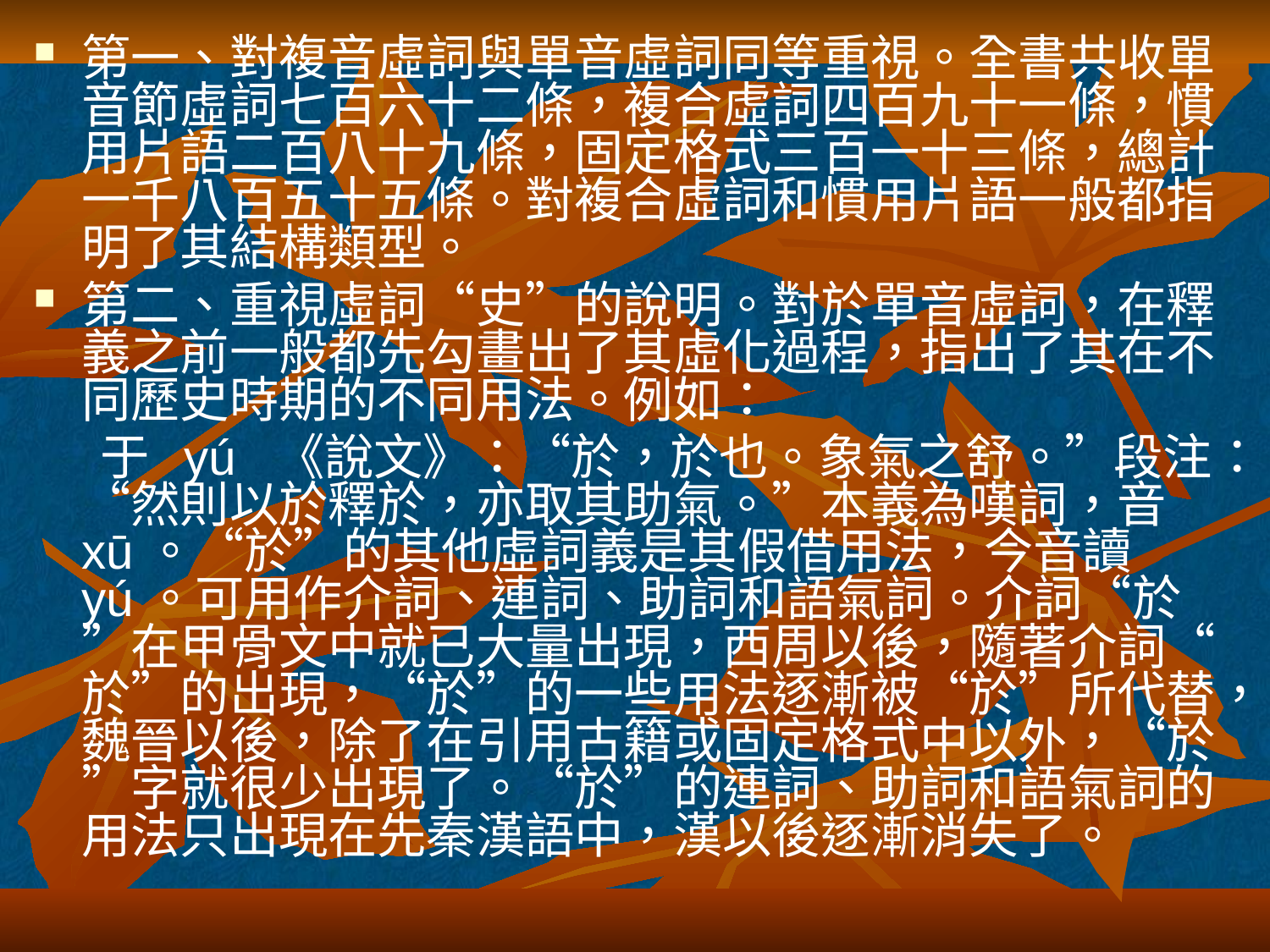

第一、對複音虛詞與單音虛詞同等重視。全書共收單音節虛詞七百六十二條，複合虛詞四百九十一條，慣用片語二百八十九條，固定格式三百一十三條，總計一千八百五十五條。對複合虛詞和慣用片語一般都指明了其結構類型。
第二、重視虛詞“史”的說明。對於單音虛詞，在釋義之前一般都先勾畫出了其虛化過程，指出了其在不同歷史時期的不同用法。例如：
     于  yú  《說文》：“於，於也。象氣之舒。”段注：“然則以於釋於，亦取其助氣。”本義為嘆詞，音xū。“於”的其他虛詞義是其假借用法，今音讀yú。可用作介詞、連詞、助詞和語氣詞。介詞“於”在甲骨文中就已大量出現，西周以後，隨著介詞“於”的出現，“於”的一些用法逐漸被“於”所代替，魏晉以後，除了在引用古籍或固定格式中以外，“於”字就很少出現了。“於”的連詞、助詞和語氣詞的用法只出現在先秦漢語中，漢以後逐漸消失了。